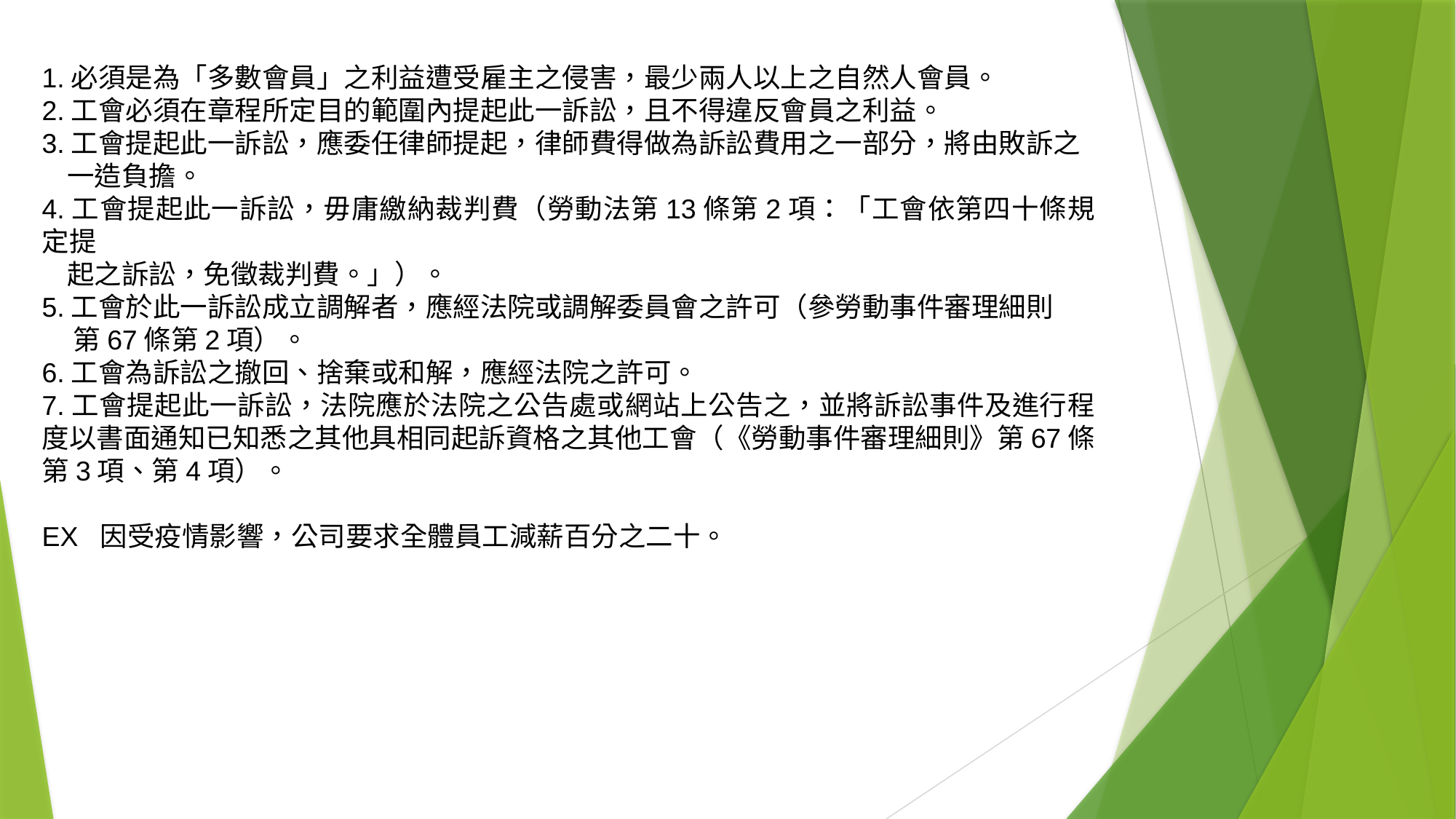

1.必須是為「多數會員」之利益遭受雇主之侵害，最少兩人以上之自然人會員。
2.工會必須在章程所定目的範圍內提起此一訴訟，且不得違反會員之利益。
3.工會提起此一訴訟，應委任律師提起，律師費得做為訴訟費用之一部分，將由敗訴之
   一造負擔。
4.工會提起此一訴訟，毋庸繳納裁判費（勞動法第13條第2項：「工會依第四十條規定提
   起之訴訟，免徵裁判費。」）。
5.工會於此一訴訟成立調解者，應經法院或調解委員會之許可（參勞動事件審理細則
    第67條第2項）。
6.工會為訴訟之撤回、捨棄或和解，應經法院之許可。
7.工會提起此一訴訟，法院應於法院之公告處或網站上公告之，並將訴訟事件及進行程度以書面通知已知悉之其他具相同起訴資格之其他工會（《勞動事件審理細則》第67條第3項、第4項）。

EX  因受疫情影響，公司要求全體員工減薪百分之二十。